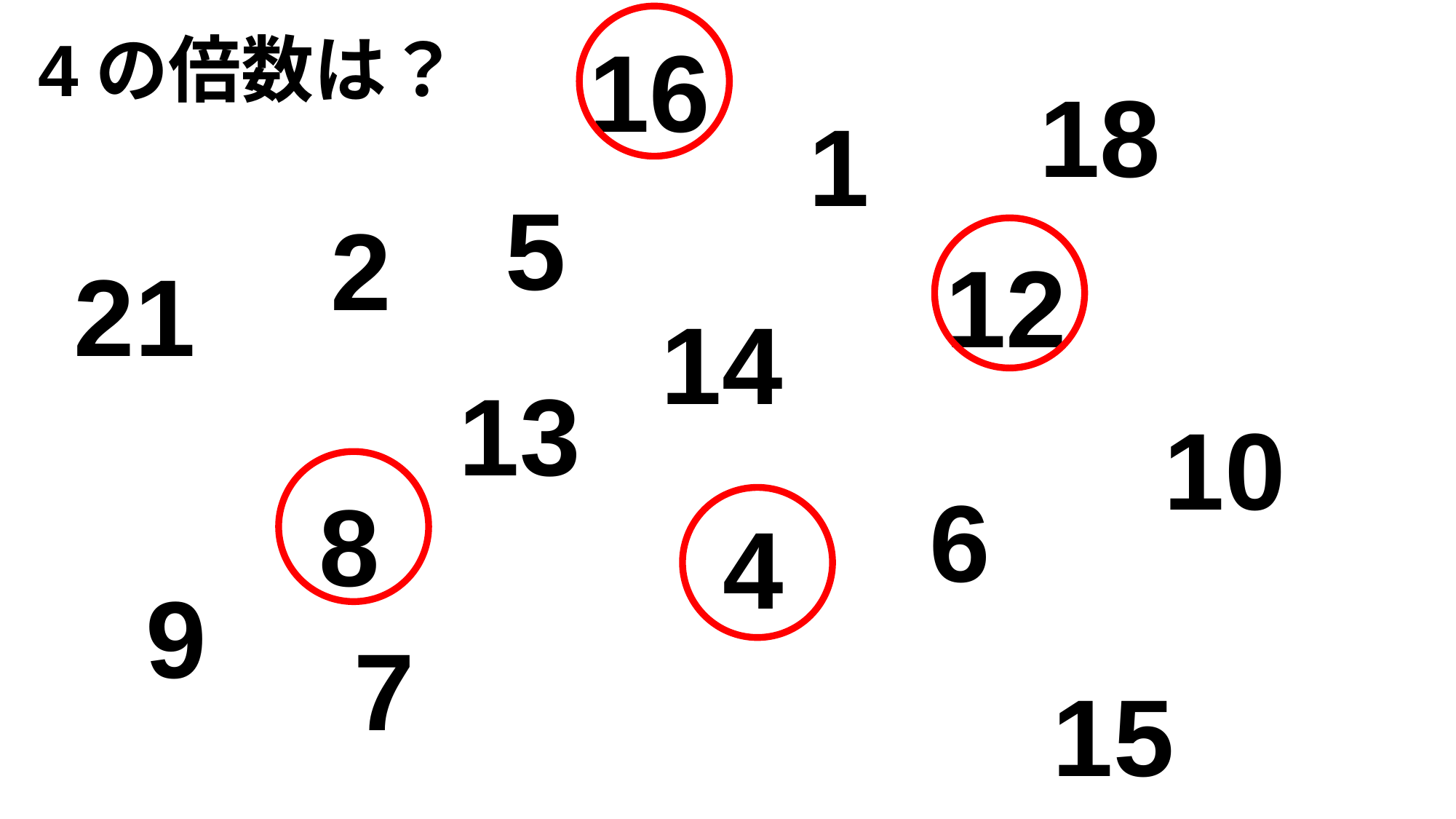

4の倍数は？
16
18
1
5
2

12
21
14
13
10

6
8

4
9
7
15